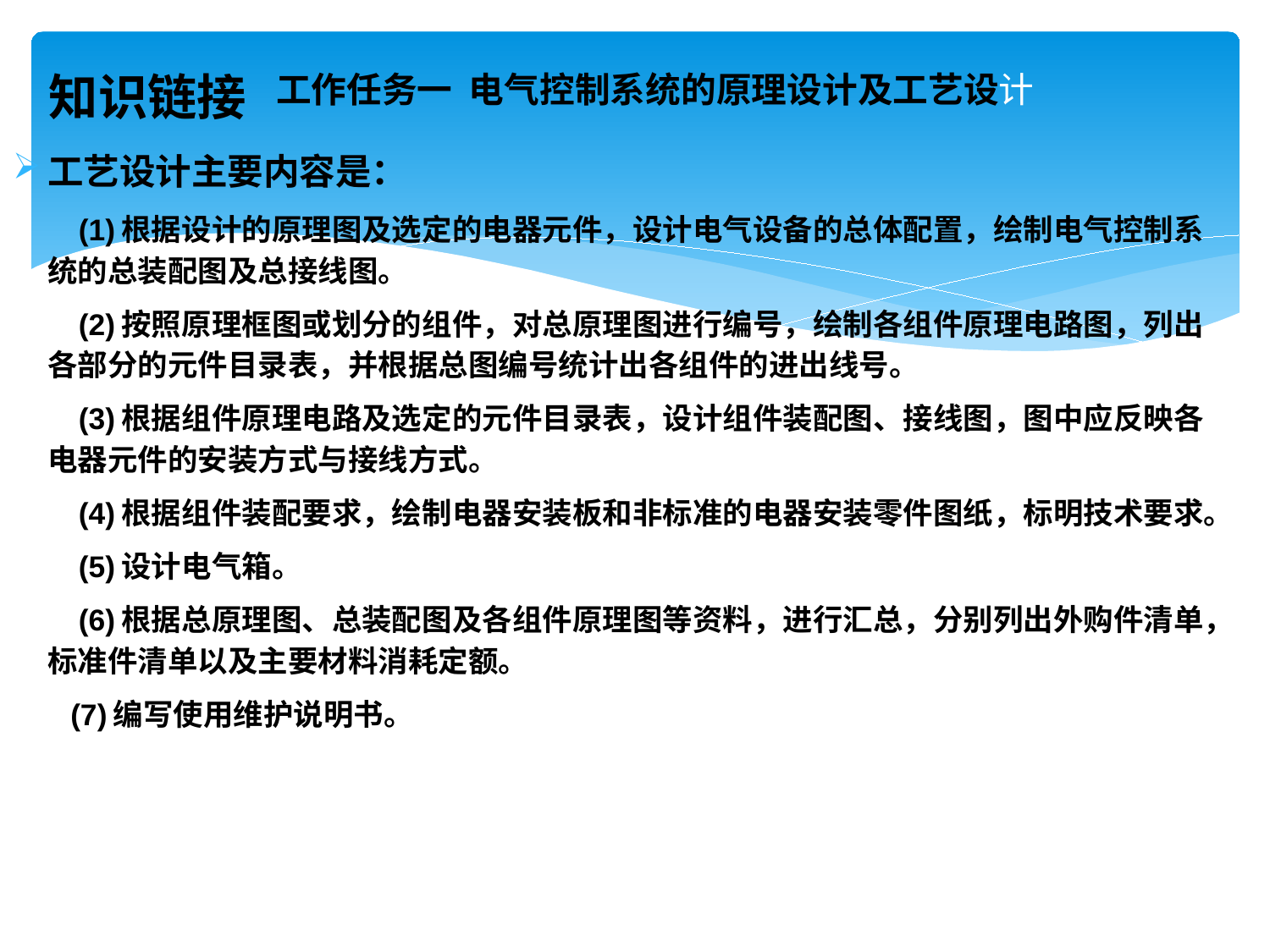

# 工作任务一  电气控制系统的原理设计及工艺设计
知识链接
工艺设计主要内容是：
        (1)根据设计的原理图及选定的电器元件，设计电气设备的总体配置，绘制电气控制系统的总装配图及总接线图。
        (2)按照原理框图或划分的组件，对总原理图进行编号，绘制各组件原理电路图，列出各部分的元件目录表，并根据总图编号统计出各组件的进出线号。
        (3)根据组件原理电路及选定的元件目录表，设计组件装配图、接线图，图中应反映各电器元件的安装方式与接线方式。
        (4)根据组件装配要求，绘制电器安装板和非标准的电器安装零件图纸，标明技术要求。
        (5)设计电气箱。
        (6)根据总原理图、总装配图及各组件原理图等资料，进行汇总，分别列出外购件清单，标准件清单以及主要材料消耗定额。
       (7)编写使用维护说明书。